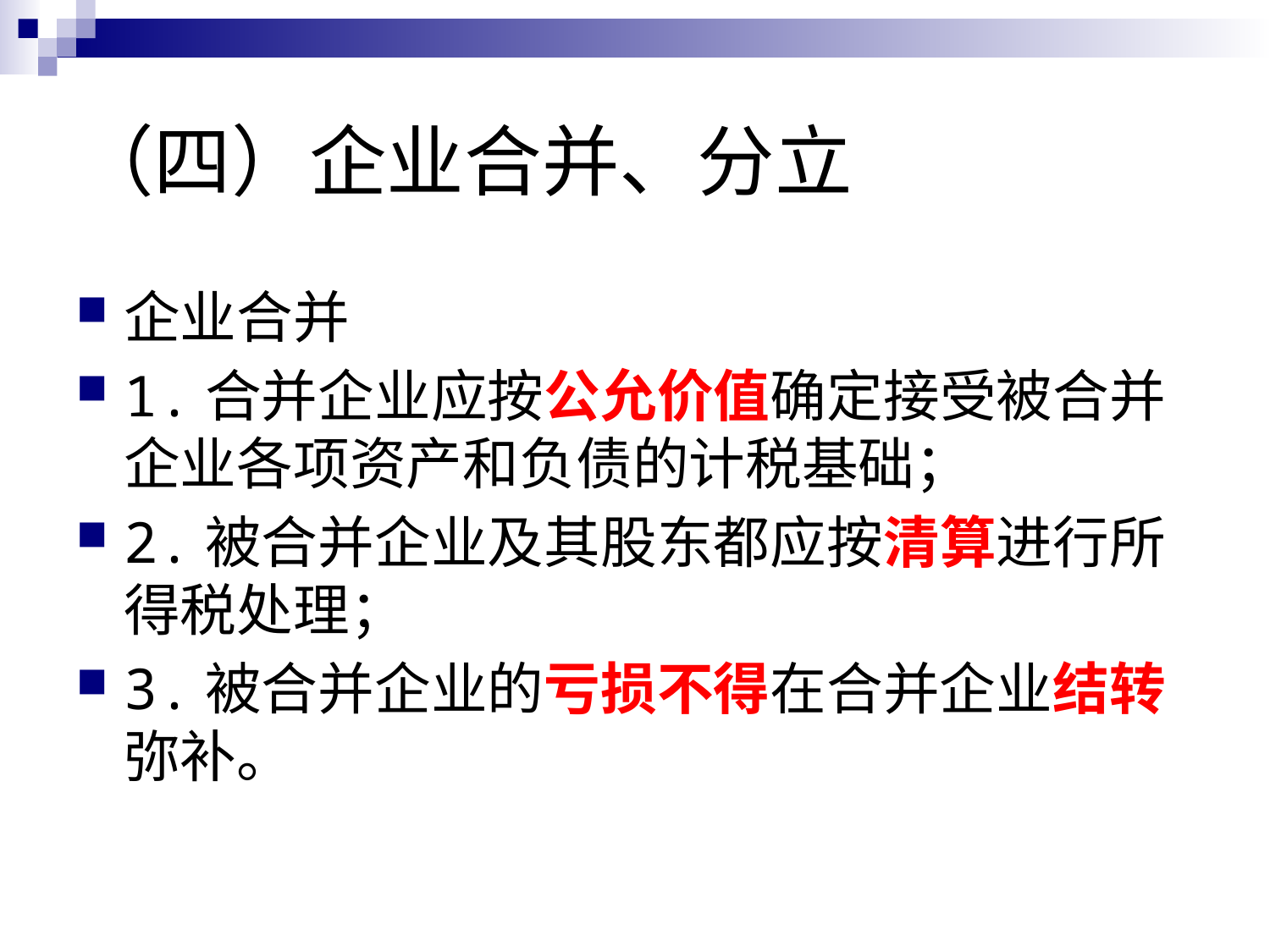

# （四）企业合并、分立
企业合并
1.合并企业应按公允价值确定接受被合并企业各项资产和负债的计税基础；
2.被合并企业及其股东都应按清算进行所得税处理；
3.被合并企业的亏损不得在合并企业结转弥补。